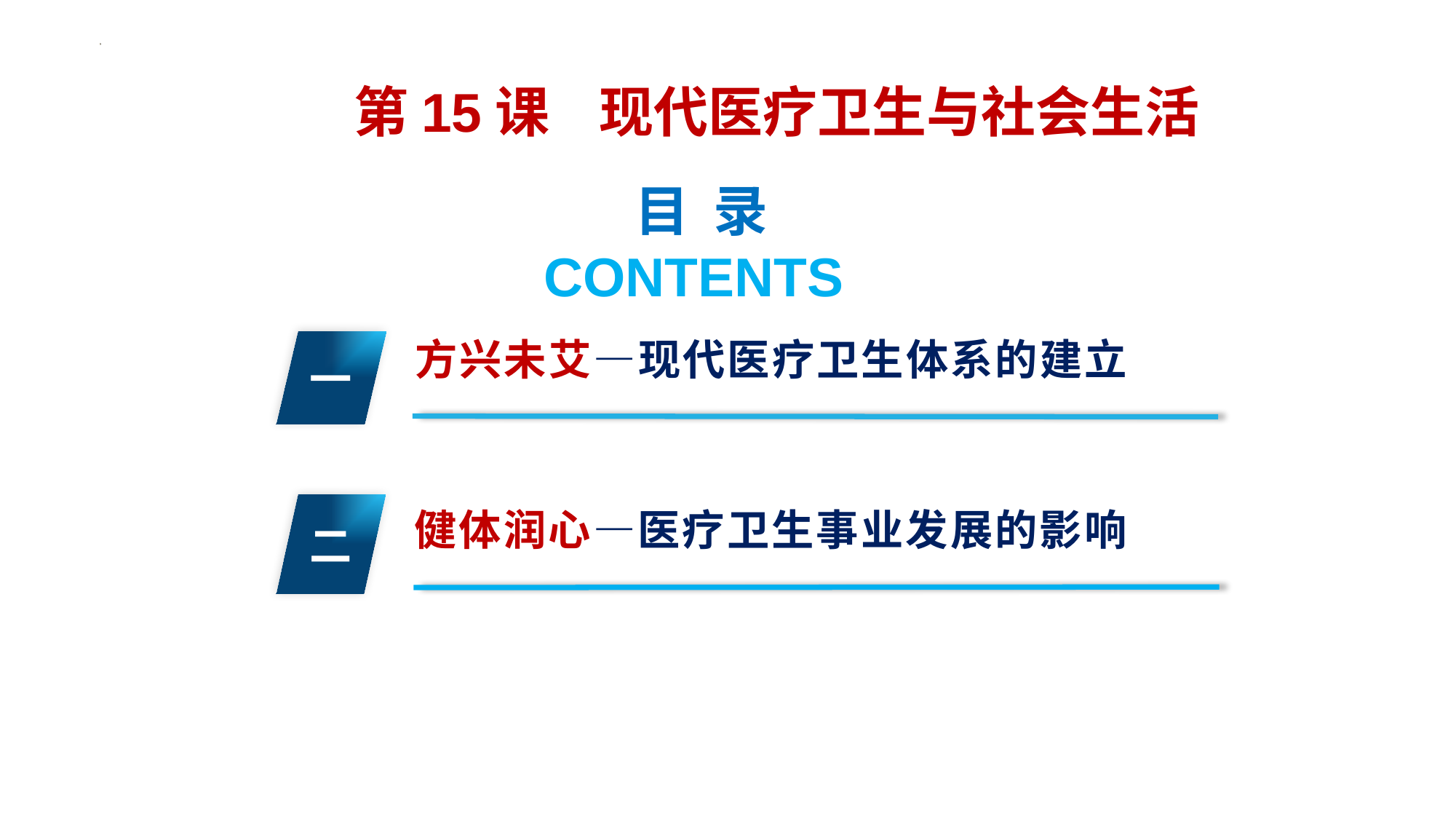

第15课    现代医疗卫生与社会生活
目  录
CONTENTS
方兴未艾—现代医疗卫生体系的建立
一
二
健体润心—医疗卫生事业发展的影响